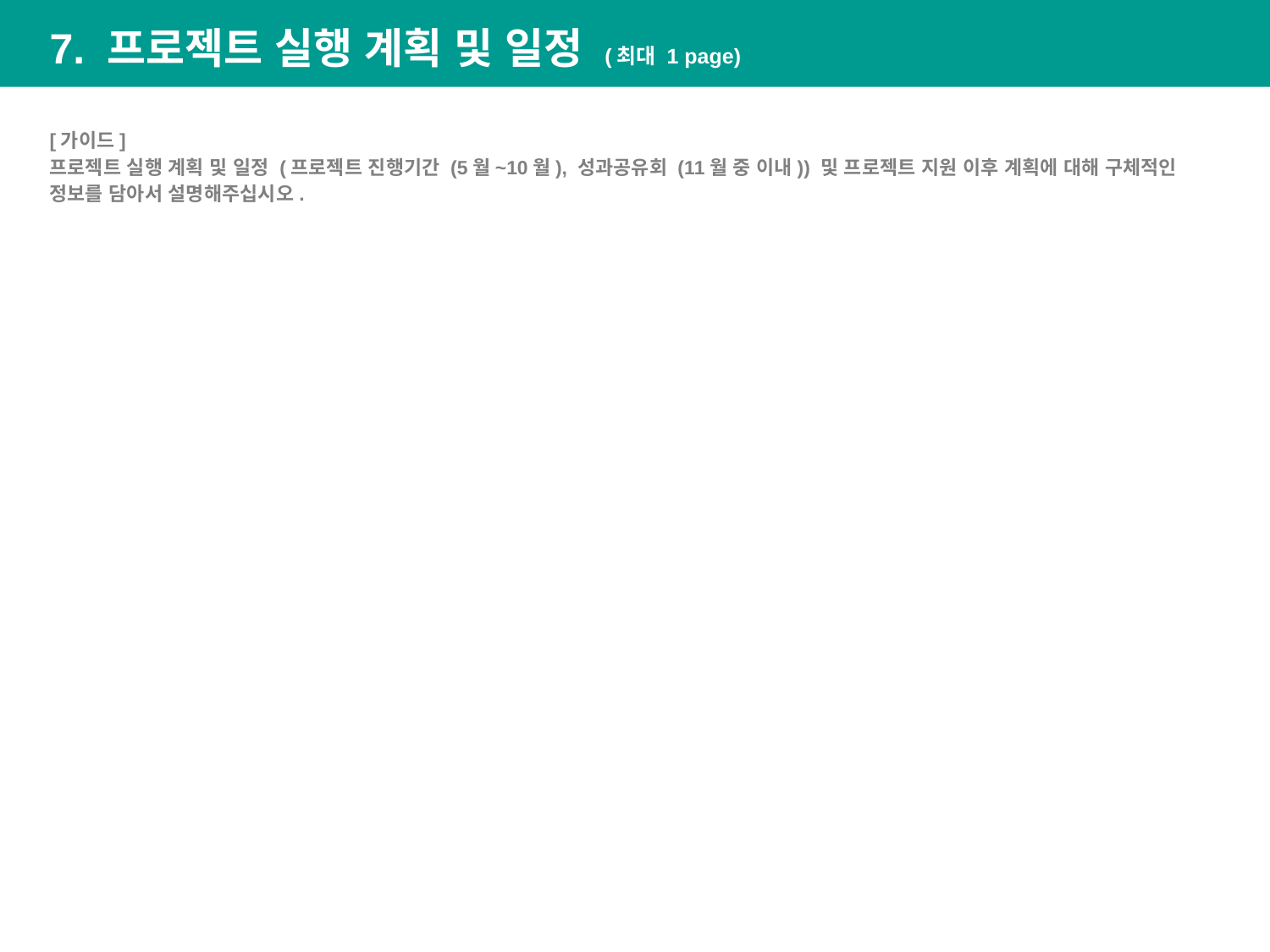

7. 프로젝트 실행 계획 및 일정 (최대 1 page)
[가이드]
프로젝트 실행 계획 및 일정 (프로젝트 진행기간 (5월~10월), 성과공유회 (11월 중 이내)) 및 프로젝트 지원 이후 계획에 대해 구체적인 정보를 담아서 설명해주십시오.